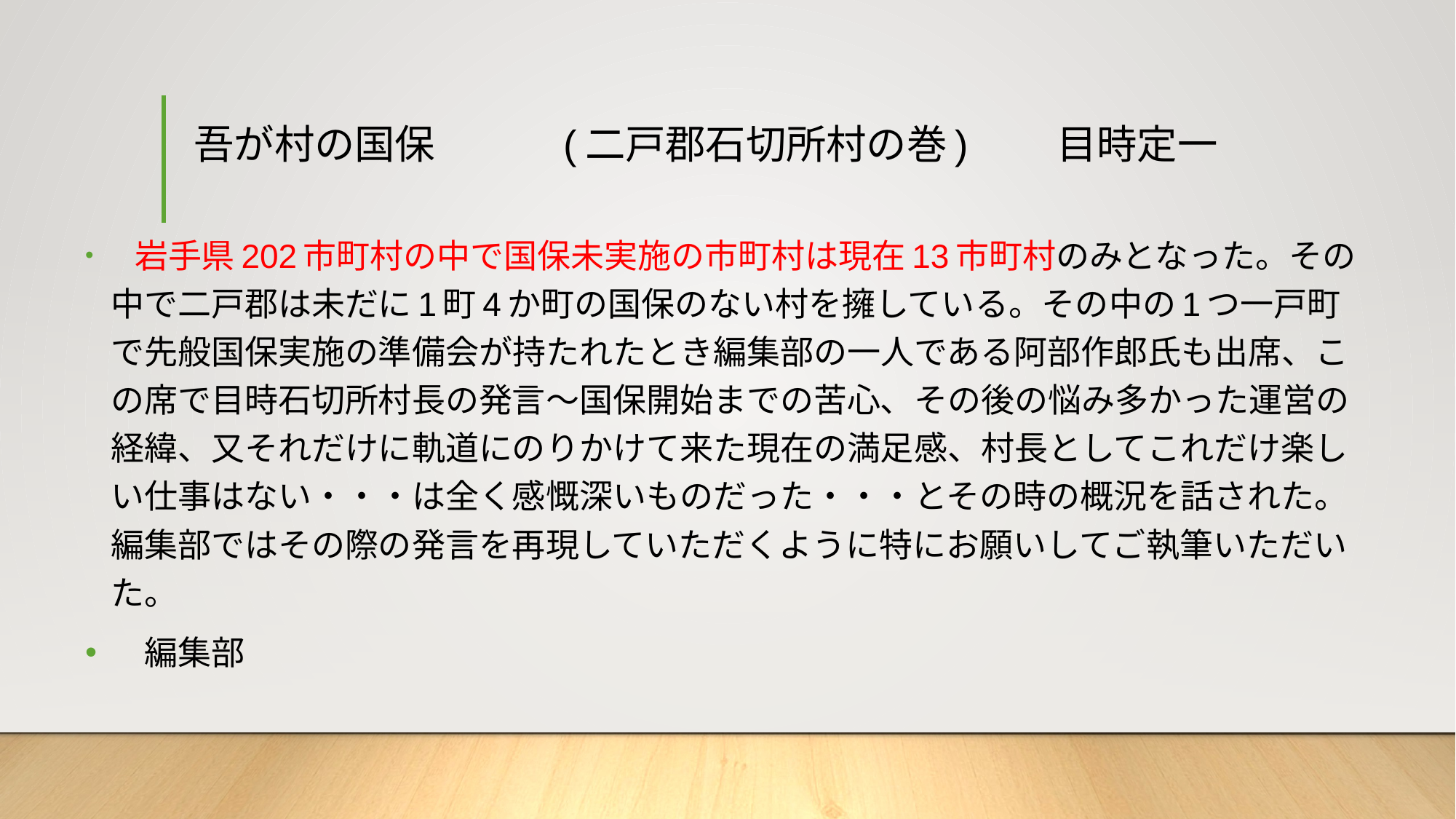

# 吾が村の国保　　　(二戸郡石切所村の巻)　　目時定一
　岩手県202市町村の中で国保未実施の市町村は現在13市町村のみとなった。その中で二戸郡は未だに1町4か町の国保のない村を擁している。その中の1つ一戸町で先般国保実施の準備会が持たれたとき編集部の一人である阿部作郎氏も出席、この席で目時石切所村長の発言～国保開始までの苦心、その後の悩み多かった運営の経緯、又それだけに軌道にのりかけて来た現在の満足感、村長としてこれだけ楽しい仕事はない・・・は全く感慨深いものだった・・・とその時の概況を話された。編集部ではその際の発言を再現していただくように特にお願いしてご執筆いただいた。
　編集部